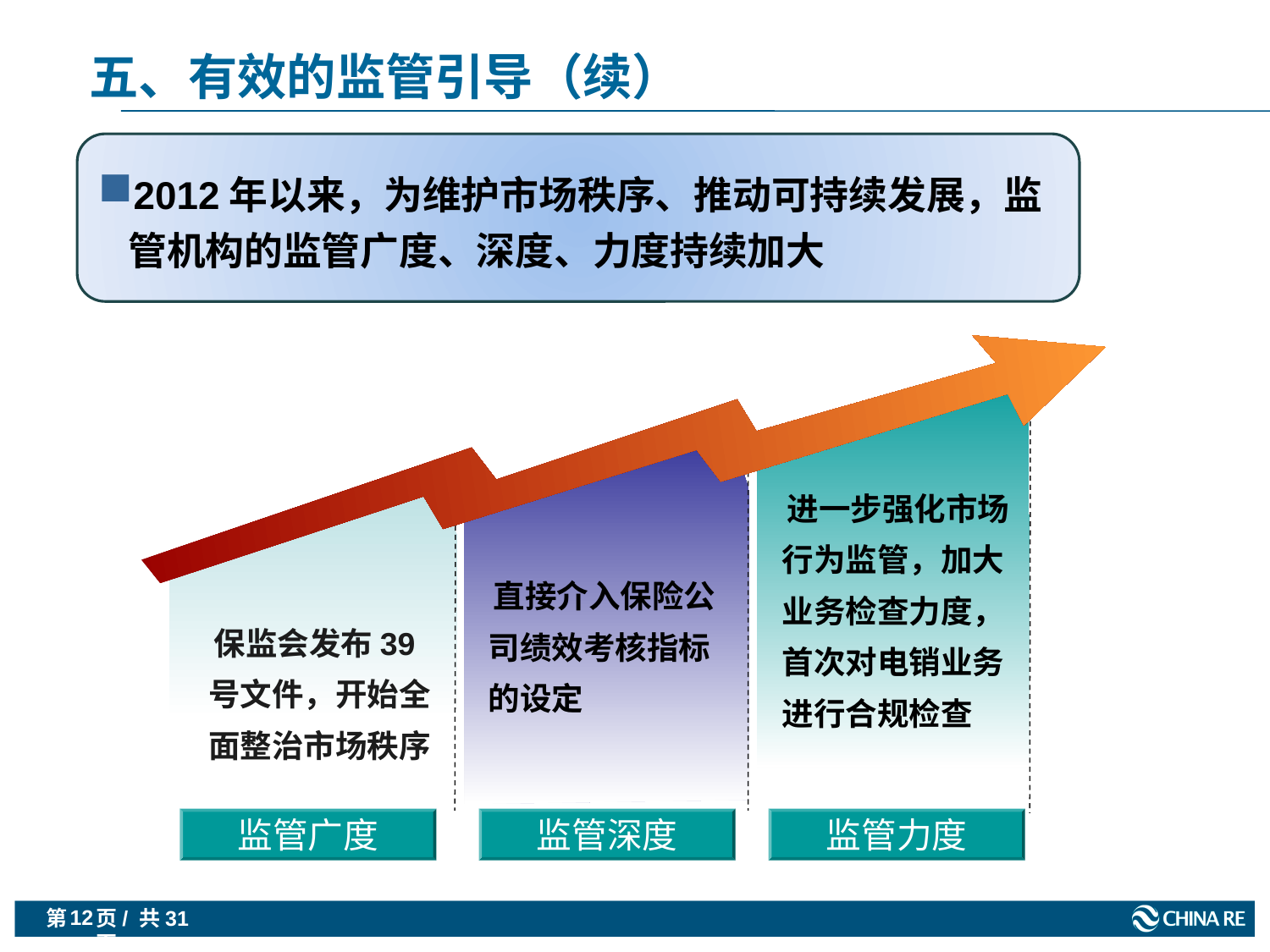

五、有效的监管引导（续）
2012年以来，为维护市场秩序、推动可持续发展，监管机构的监管广度、深度、力度持续加大

  进一步强化市场行为监管，加大业务检查力度，首次对电销业务进行合规检查

  直接介入保险公司绩效考核指标的设定

  保监会发布39号文件，开始全面整治市场秩序

监管广度
监管深度
监管力度
12